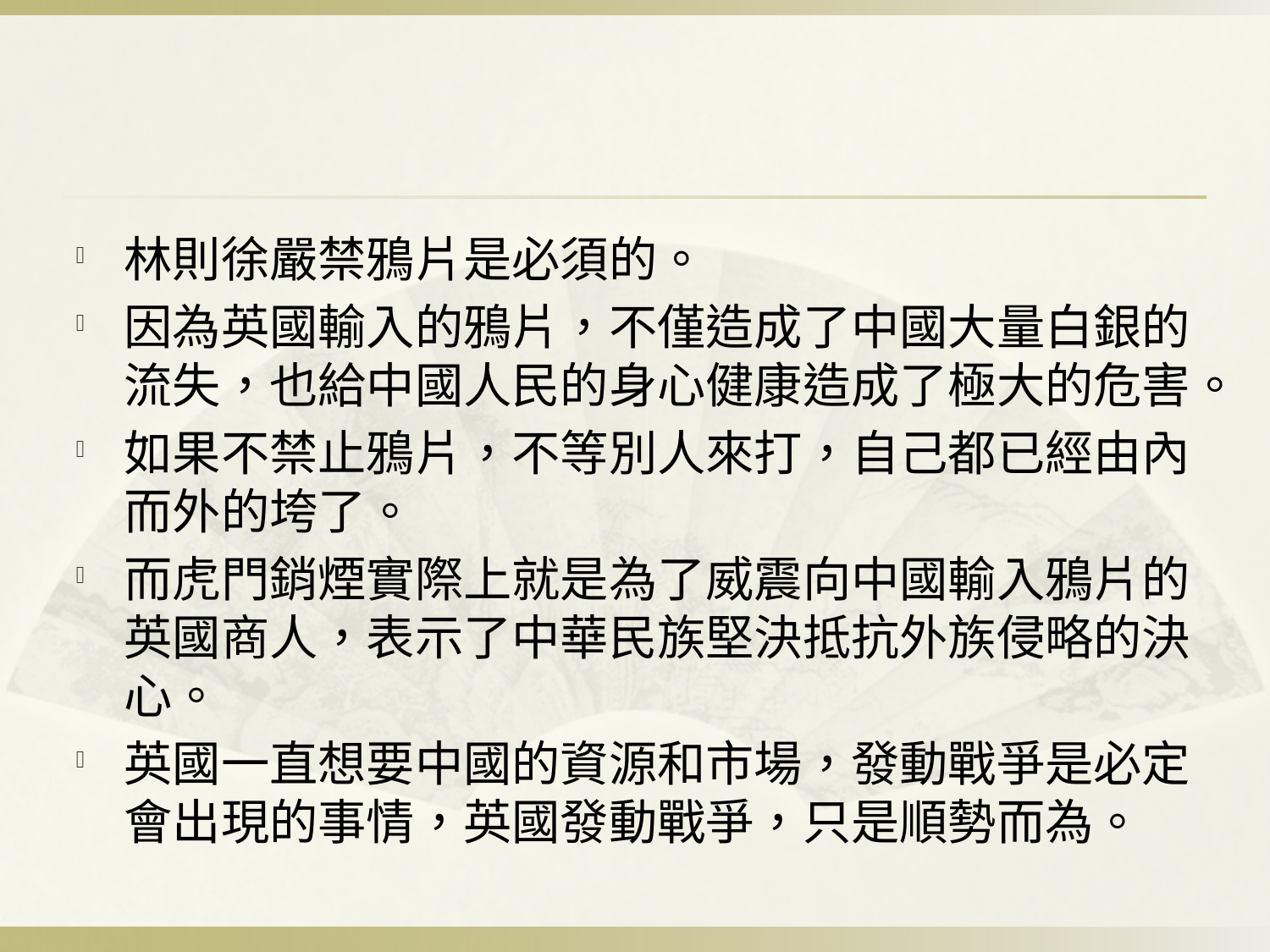

#
林則徐嚴禁鴉片是必須的。
因為英國輸入的鴉片，不僅造成了中國大量白銀的流失，也給中國人民的身心健康造成了極大的危害。
如果不禁止鴉片，不等別人來打，自己都已經由內而外的垮了。
而虎門銷煙實際上就是為了威震向中國輸入鴉片的英國商人，表示了中華民族堅決抵抗外族侵略的決心。
英國一直想要中國的資源和市場，發動戰爭是必定會出現的事情，英國發動戰爭，只是順勢而為。